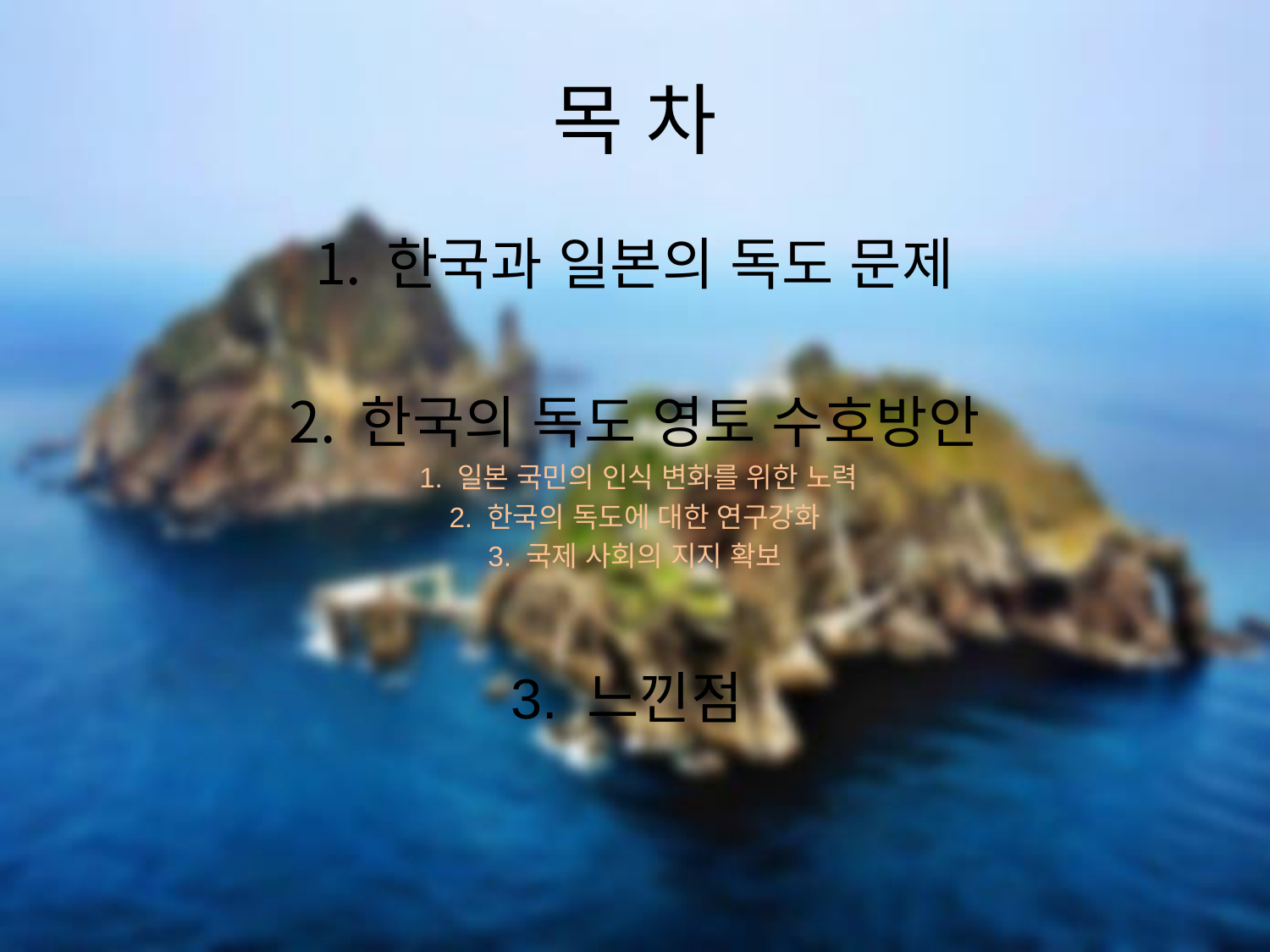

# 목 차
한국과 일본의 독도 문제

한국의 독도 영토 수호방안
 1. 일본 국민의 인식 변화를 위한 노력
2. 한국의 독도에 대한 연구강화
3. 국제 사회의 지지 확보

3. 느낀점